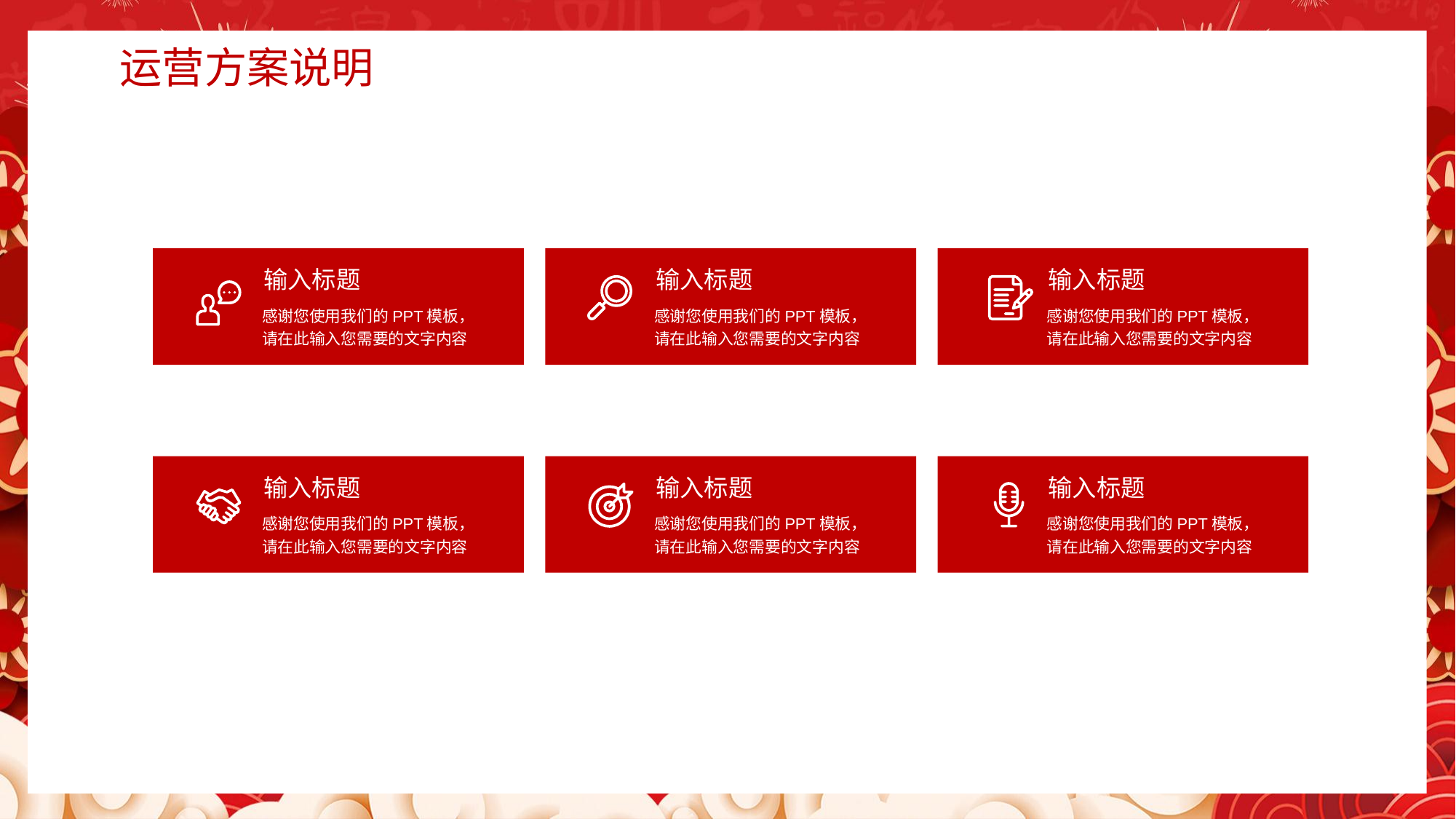

运营方案说明

输入标题
输入标题
输入标题

感谢您使用我们的PPT模板，请在此输入您需要的文字内容
感谢您使用我们的PPT模板，请在此输入您需要的文字内容
感谢您使用我们的PPT模板，请在此输入您需要的文字内容

输入标题
输入标题
输入标题

感谢您使用我们的PPT模板，请在此输入您需要的文字内容
感谢您使用我们的PPT模板，请在此输入您需要的文字内容
感谢您使用我们的PPT模板，请在此输入您需要的文字内容
节日PPT模板 http:// www.PPT818.com/jieri/